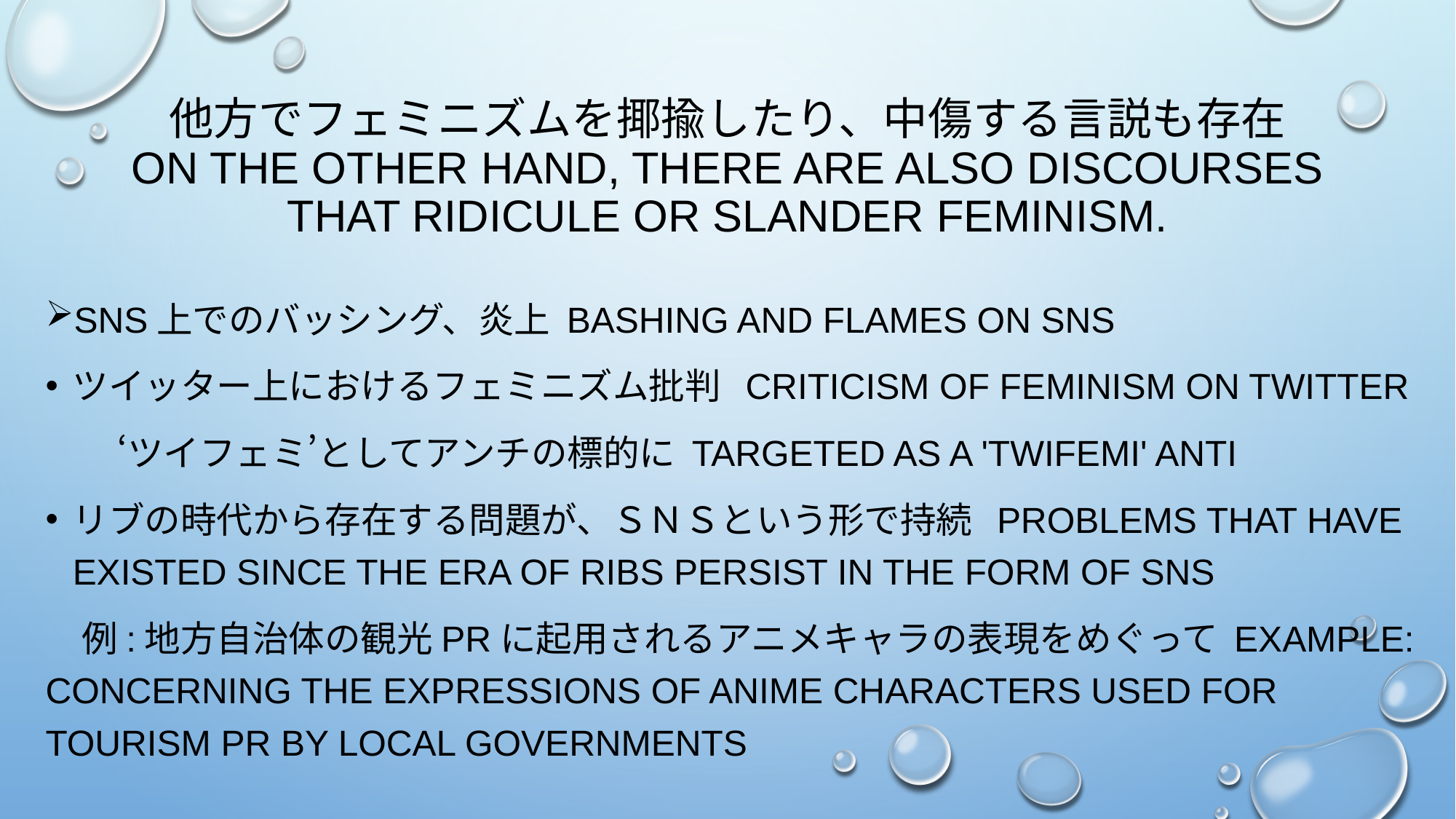

# 他方でフェミニズムを揶揄したり、中傷する言説も存在 On the other hand, there are also discourses that ridicule or slander feminism.
SNS上でのバッシング、炎上 Bashing and flames on SNS
ツイッター上におけるフェミニズム批判  Criticism of feminism on Twitter
　　‘ツイフェミ’としてアンチの標的に Targeted as a 'Twifemi' anti
リブの時代から存在する問題が、ＳＮＳという形で持続  Problems that have existed since the era of ribs persist in the form of SNS
　例:地方自治体の観光PRに起用されるアニメキャラの表現をめぐって Example: Concerning the expressions of anime characters used for tourism PR by local governments